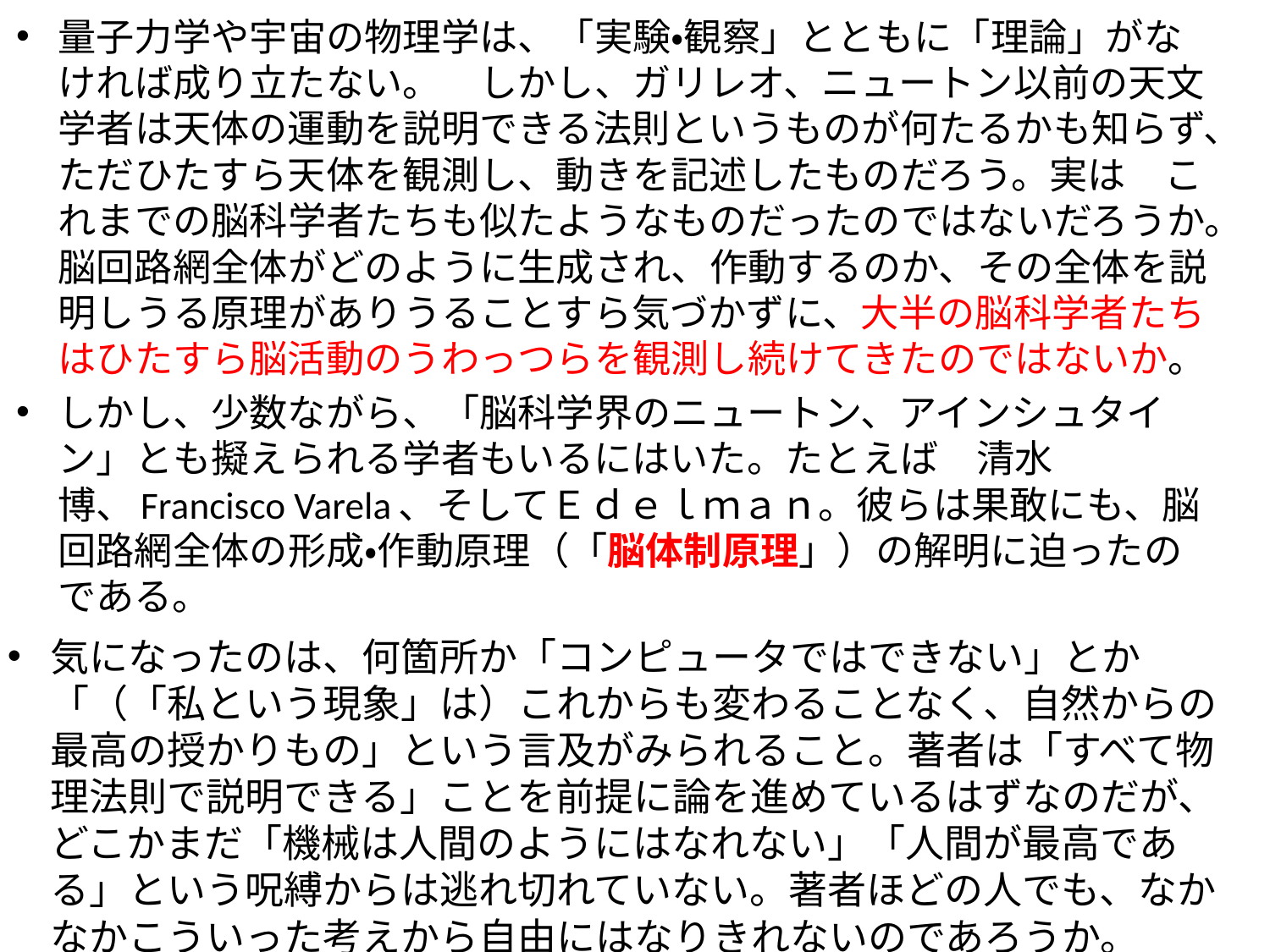

量子力学や宇宙の物理学は、「実験・観察」とともに「理論」がなければ成り立たない。　しかし、ガリレオ、ニュートン以前の天文学者は天体の運動を説明できる法則というものが何たるかも知らず、ただひたすら天体を観測し、動きを記述したものだろう。実は　これまでの脳科学者たちも似たようなものだったのではないだろうか。脳回路網全体がどのように生成され、作動するのか、その全体を説明しうる原理がありうることすら気づかずに、大半の脳科学者たちはひたすら脳活動のうわっつらを観測し続けてきたのではないか。
しかし、少数ながら、「脳科学界のニュートン、アインシュタイン」とも擬えられる学者もいるにはいた。たとえば　清水博、Francisco Varela、そしてＥｄｅｌｍａｎ。彼らは果敢にも、脳回路網全体の形成・作動原理（「脳体制原理」）の解明に迫ったのである。
気になったのは、何箇所か「コンピュータではできない」とか「（「私という現象」は）これからも変わることなく、自然からの最高の授かりもの」という言及がみられること。著者は「すべて物理法則で説明できる」ことを前提に論を進めているはずなのだが、どこかまだ「機械は人間のようにはなれない」「人間が最高である」という呪縛からは逃れ切れていない。著者ほどの人でも、なかなかこういった考えから自由にはなりきれないのであろうか。